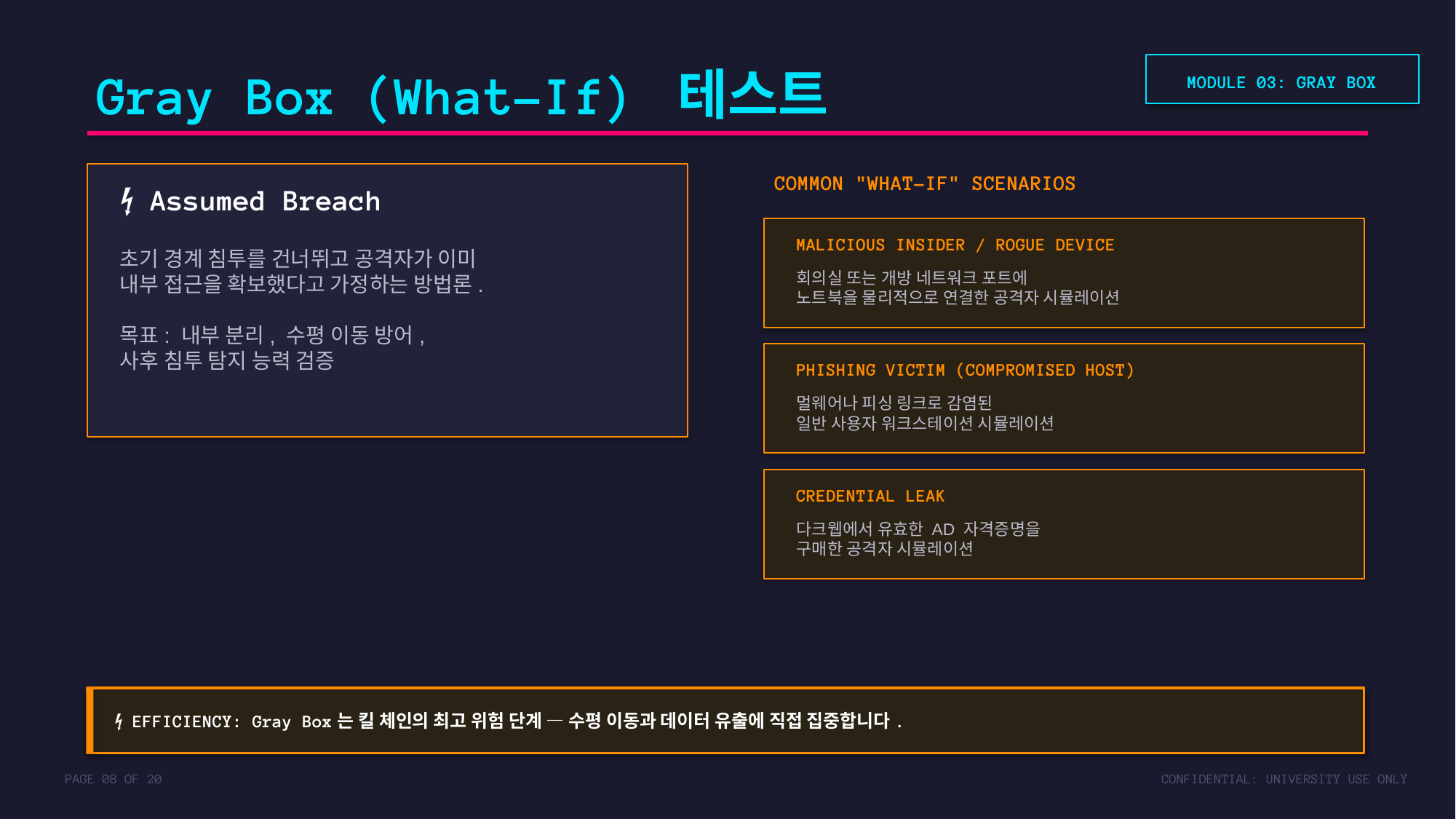

Gray Box (What-If) 테스트

MODULE 03: GRAY BOX

COMMON "WHAT-IF" SCENARIOS
⚡ Assumed Breach

MALICIOUS INSIDER / ROGUE DEVICE
초기 경계 침투를 건너뛰고 공격자가 이미
내부 접근을 확보했다고 가정하는 방법론.
목표: 내부 분리, 수평 이동 방어,
사후 침투 탐지 능력 검증
회의실 또는 개방 네트워크 포트에
노트북을 물리적으로 연결한 공격자 시뮬레이션

PHISHING VICTIM (COMPROMISED HOST)
멀웨어나 피싱 링크로 감염된
일반 사용자 워크스테이션 시뮬레이션

CREDENTIAL LEAK
다크웹에서 유효한 AD 자격증명을
구매한 공격자 시뮬레이션

⚡ EFFICIENCY: Gray Box는 킬 체인의 최고 위험 단계 — 수평 이동과 데이터 유출에 직접 집중합니다.
PAGE 08 OF 20
CONFIDENTIAL: UNIVERSITY USE ONLY